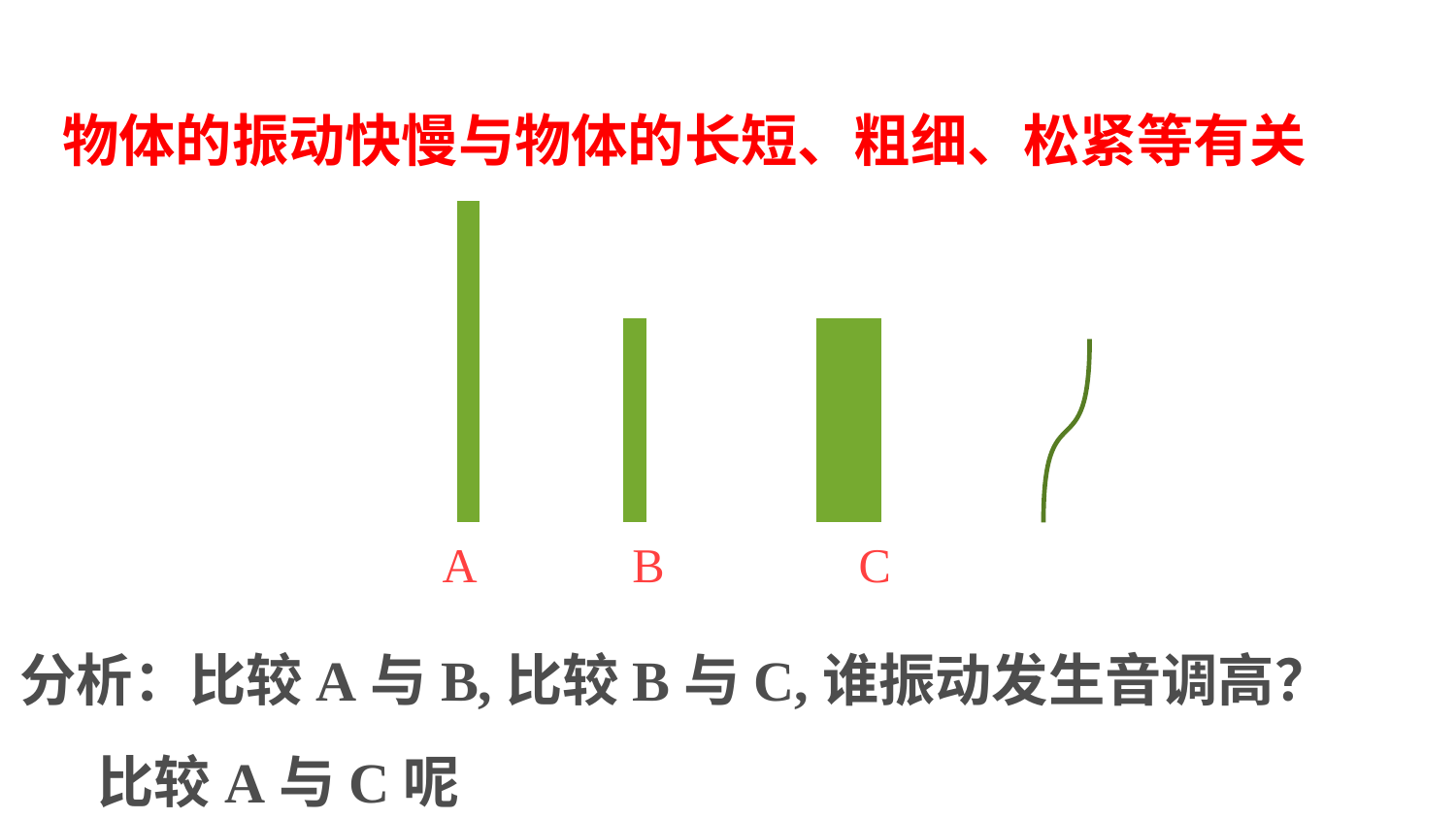

物体的振动快慢与物体的长短、粗细、松紧等有关

A             B                CA
分析：比较A与B,比较B与C,谁振动发生音调高？
     比较A与C呢